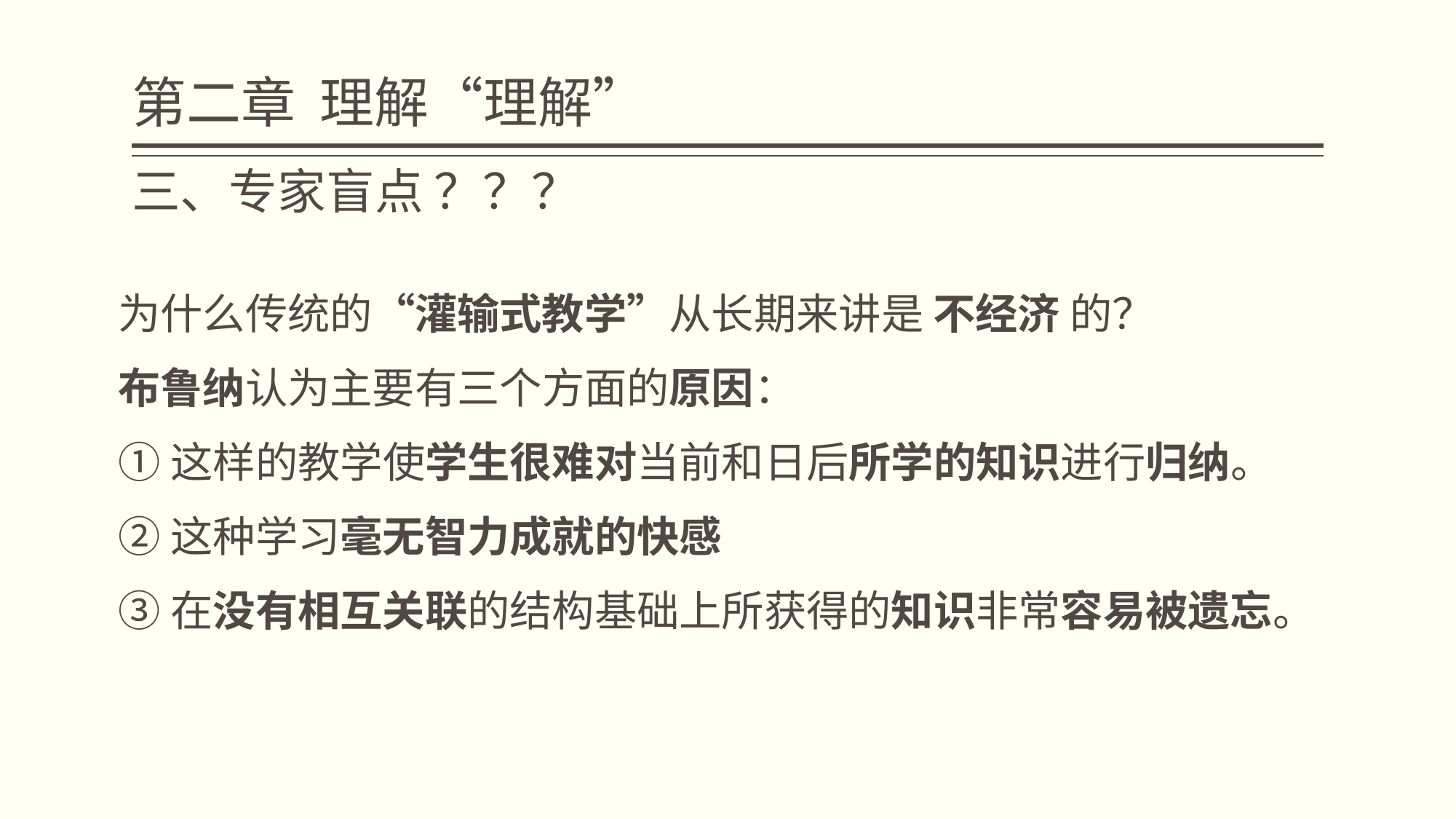

# 第二章  理解“理解”
三、专家盲点 ？？？

为什么传统的“灌输式教学”从长期来讲是 不经济 的？
布鲁纳认为主要有三个方面的原因：
①这样的教学使学生很难对当前和日后所学的知识进行归纳。
②这种学习毫无智力成就的快感
③在没有相互关联的结构基础上所获得的知识非常容易被遗忘。